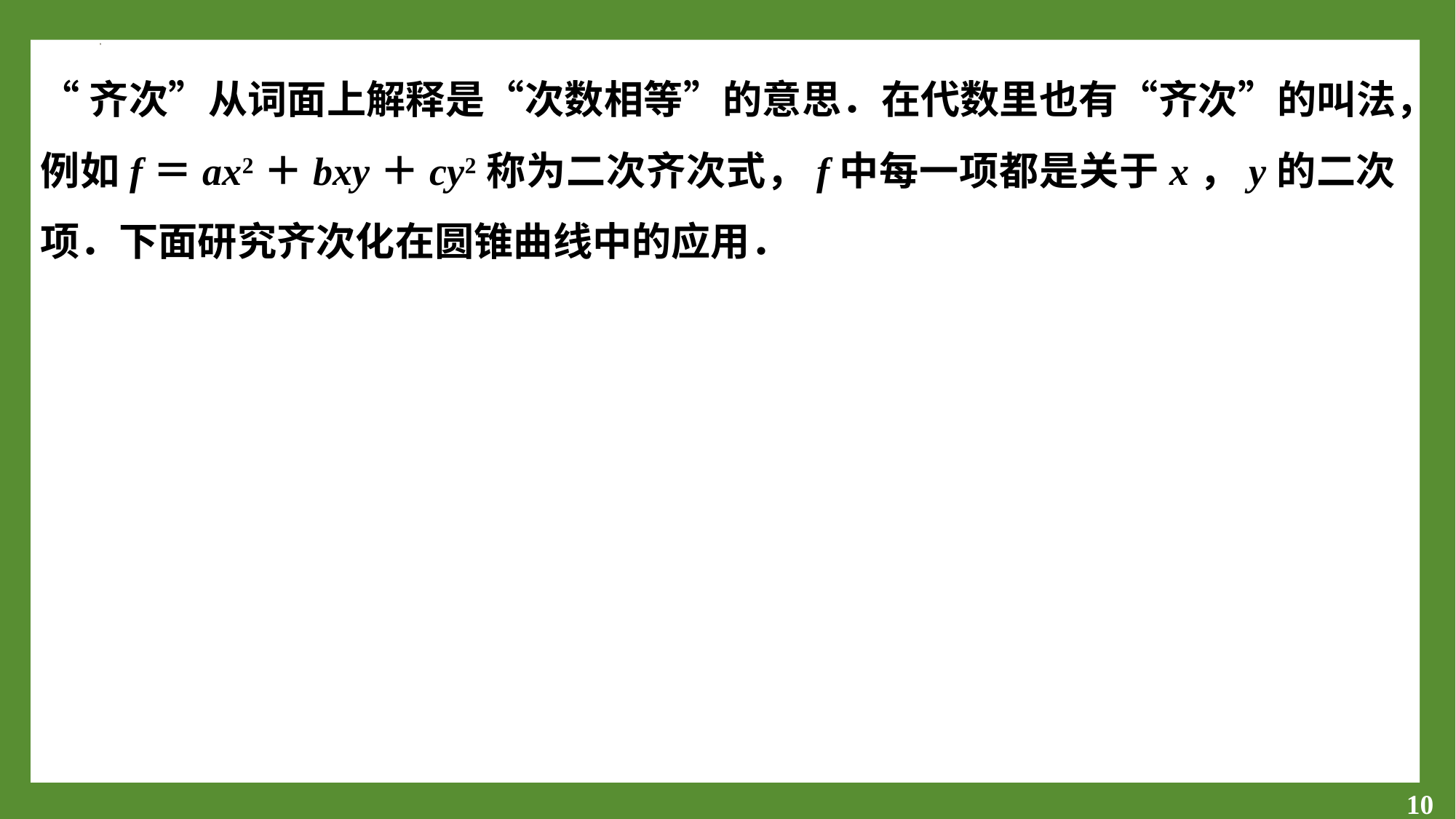

“齐次”从词面上解释是“次数相等”的意思．在代数里也有“齐次”的叫法，例如f＝ax2＋bxy＋cy2称为二次齐次式，f中每一项都是关于x，y的二次项．下面研究齐次化在圆锥曲线中的应用．
10